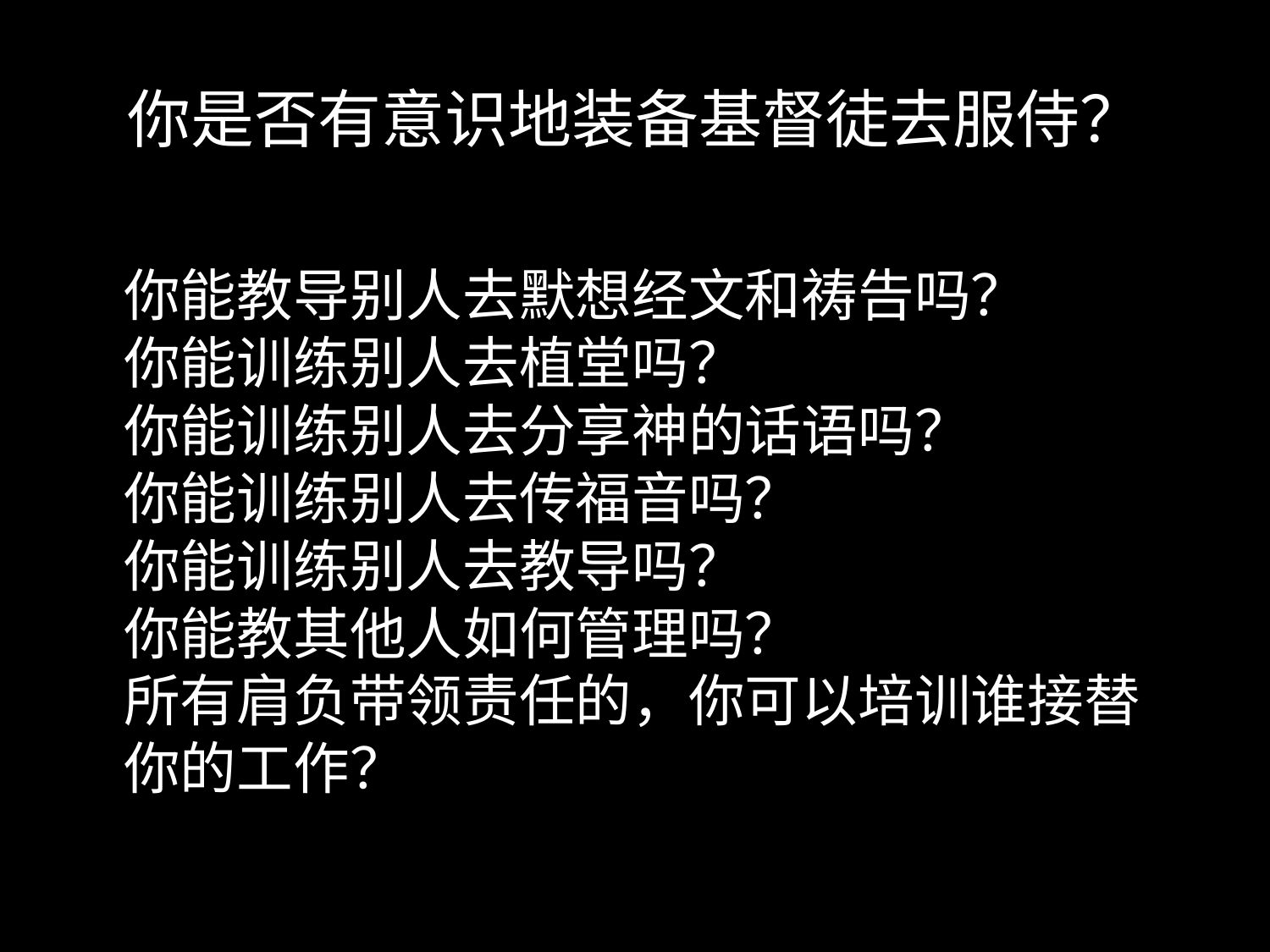

# 你是否有意识地装备基督徒去服侍？
你能教导别人去默想经文和祷告吗？
你能训练别人去植堂吗？
你能训练别人去分享神的话语吗？
你能训练别人去传福音吗？
你能训练别人去教导吗？
你能教其他人如何管理吗？
所有肩负带领责任的，你可以培训谁接替你的工作？